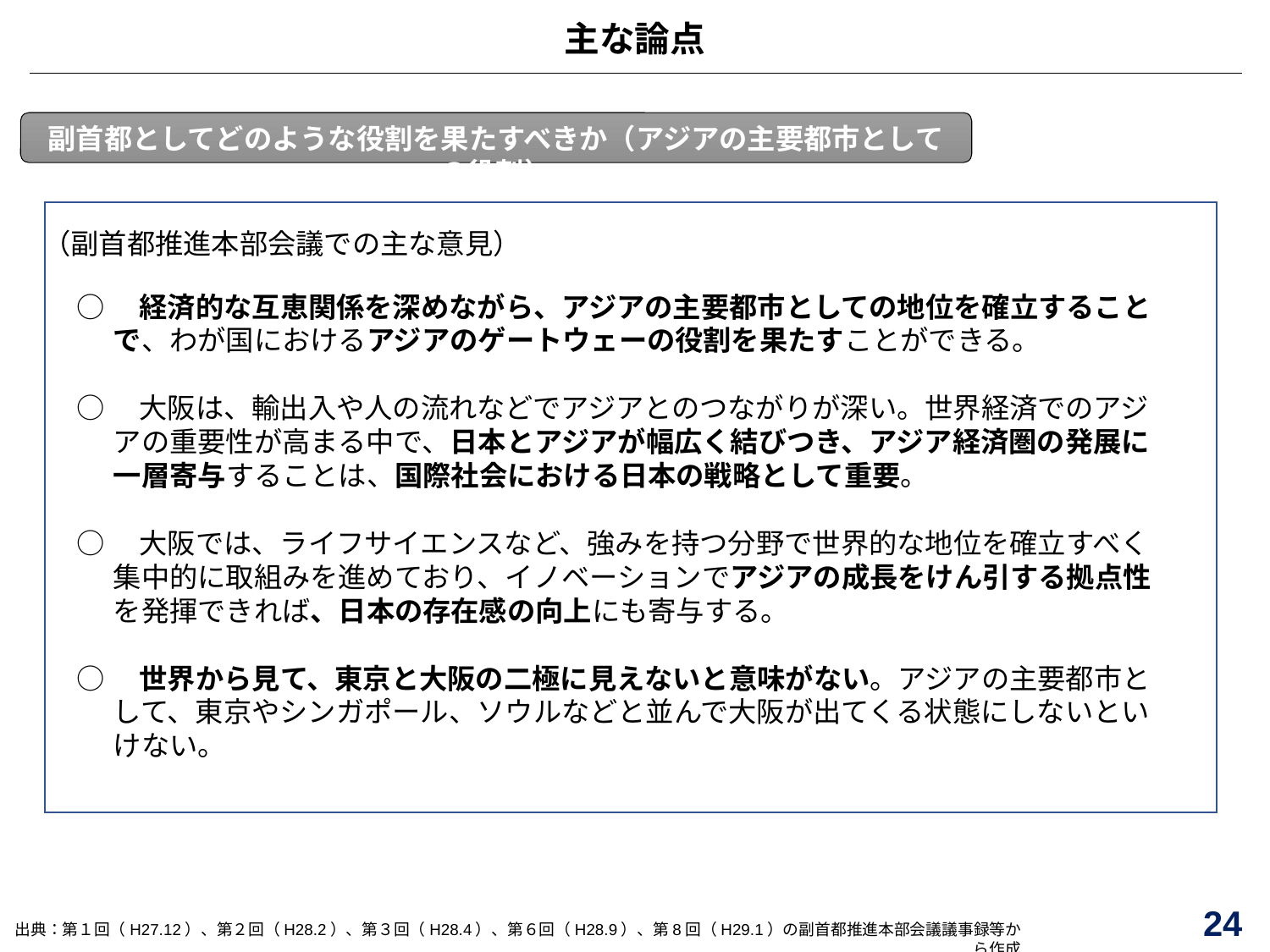

主な論点
副首都としてどのような役割を果たすべきか（アジアの主要都市としての役割）

（副首都推進本部会議での主な意見）
○　経済的な互恵関係を深めながら、アジアの主要都市としての地位を確立することで、わが国におけるアジアのゲートウェーの役割を果たすことができる。

○　大阪は、輸出入や人の流れなどでアジアとのつながりが深い。世界経済でのアジアの重要性が高まる中で、日本とアジアが幅広く結びつき、アジア経済圏の発展に一層寄与することは、国際社会における日本の戦略として重要。

○　大阪では、ライフサイエンスなど、強みを持つ分野で世界的な地位を確立すべく集中的に取組みを進めており、イノベーションでアジアの成長をけん引する拠点性を発揮できれば、日本の存在感の向上にも寄与する。

○　世界から見て、東京と大阪の二極に見えないと意味がない。アジアの主要都市として、東京やシンガポール、ソウルなどと並んで大阪が出てくる状態にしないといけない。
24
出典：第１回（H27.12）、第２回（H28.2）、第３回（H28.4）、第６回（H28.9）、第8回（H29.1）の副首都推進本部会議議事録等から作成